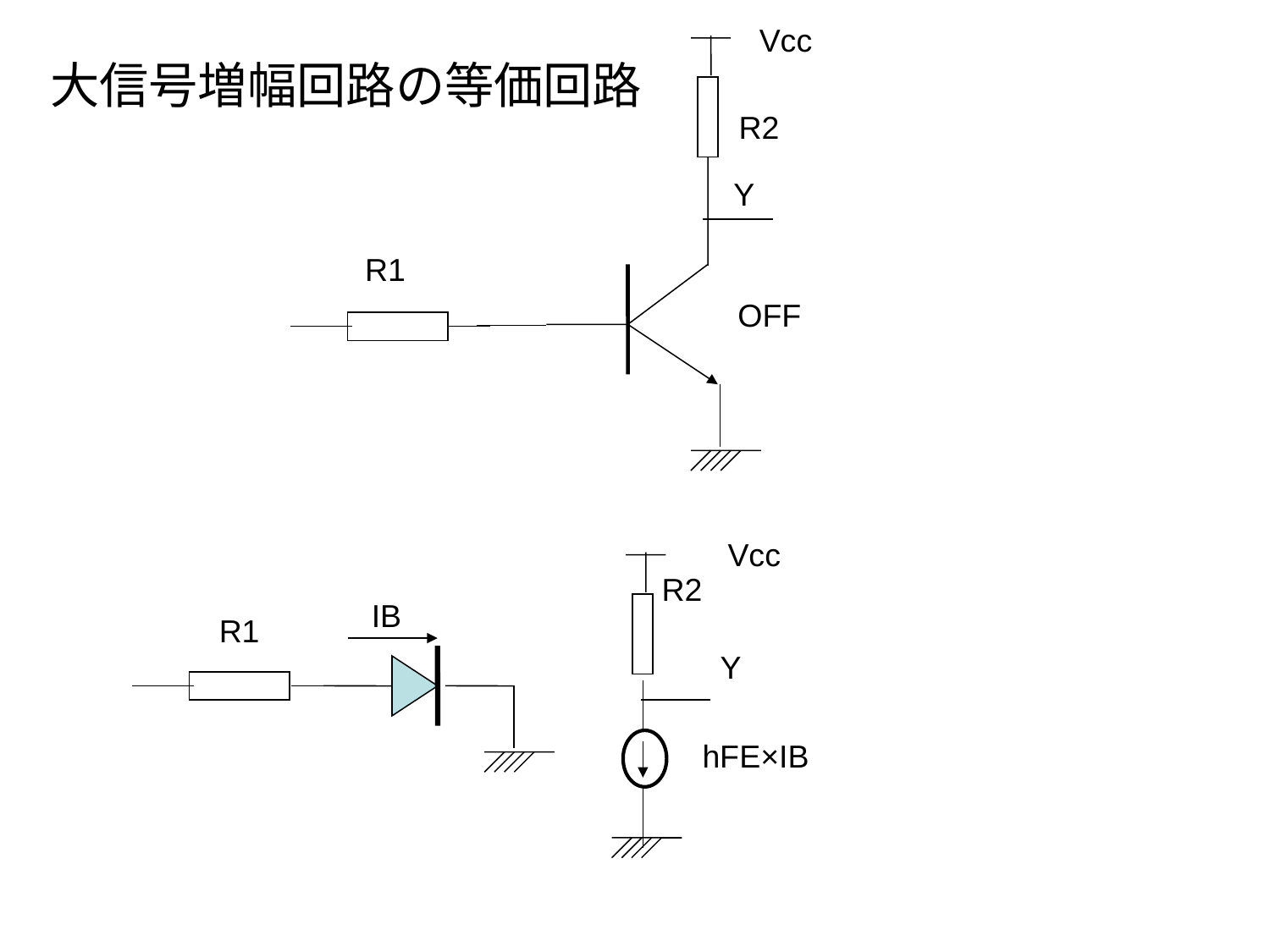

Vcc

大信号増幅回路の等価回路

R2

Y
R1

OFF

Vcc

R2
IB

R1
Y

hFE×IB